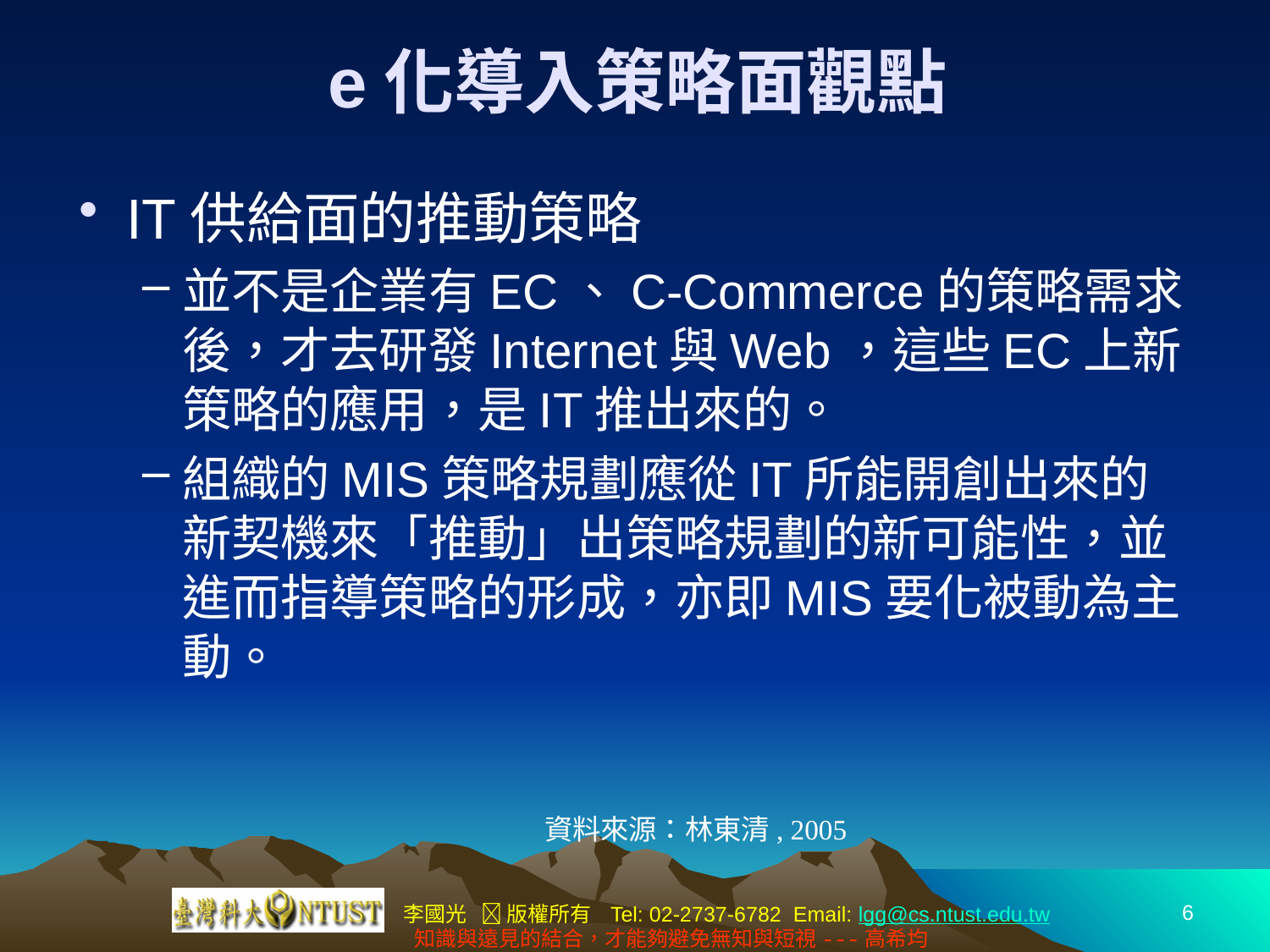

# e化導入策略面觀點
IT供給面的推動策略
並不是企業有EC、C-Commerce的策略需求後，才去研發Internet與Web，這些EC上新策略的應用，是IT推出來的。
組織的MIS策略規劃應從IT所能開創出來的新契機來「推動」出策略規劃的新可能性，並進而指導策略的形成，亦即MIS要化被動為主動。
資料來源：林東清, 2005
6